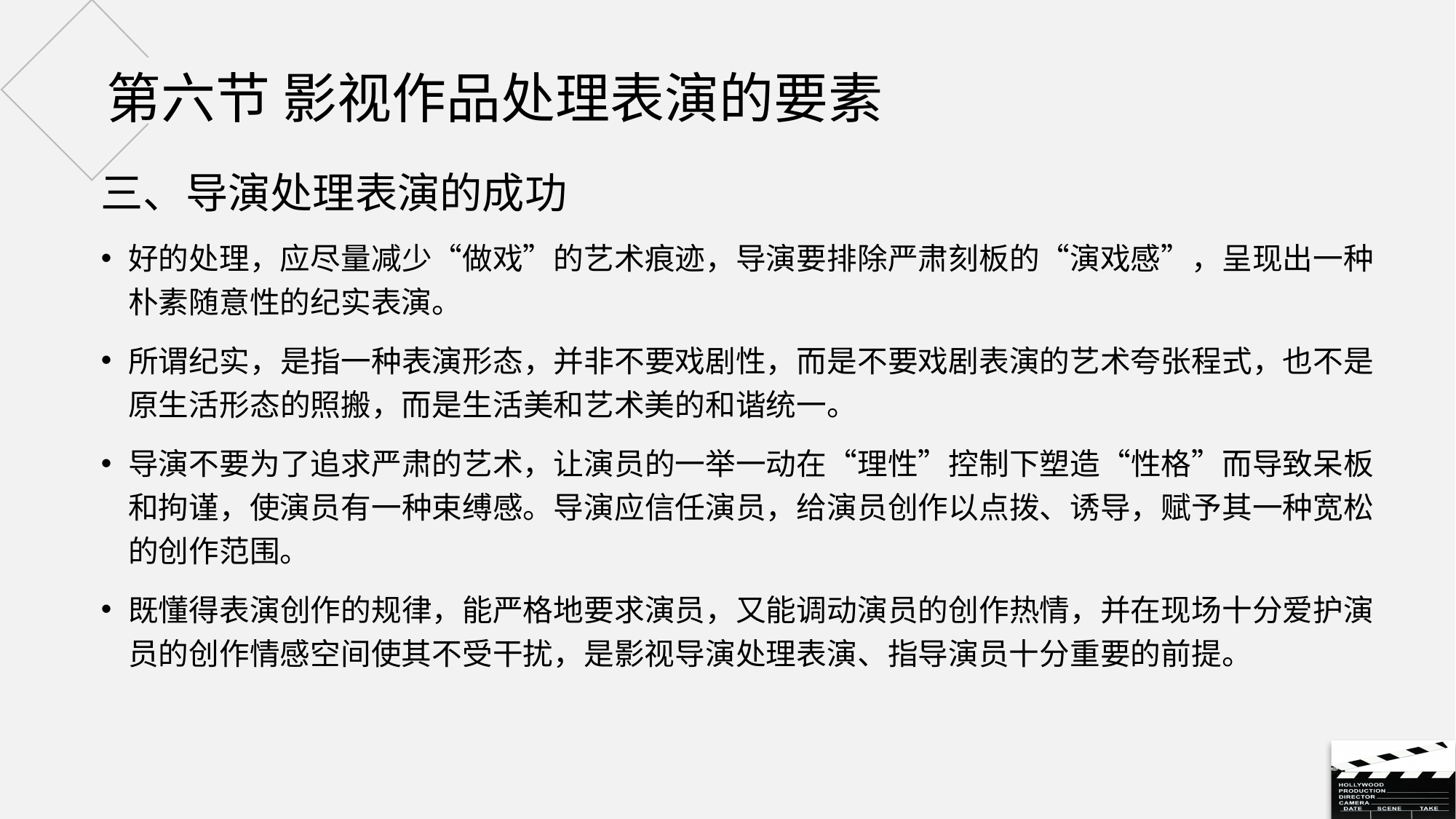

# 第六节 影视作品处理表演的要素
三、导演处理表演的成功
好的处理，应尽量减少“做戏”的艺术痕迹，导演要排除严肃刻板的“演戏感”，呈现出一种朴素随意性的纪实表演。
所谓纪实，是指一种表演形态，并非不要戏剧性，而是不要戏剧表演的艺术夸张程式，也不是原生活形态的照搬，而是生活美和艺术美的和谐统一。
导演不要为了追求严肃的艺术，让演员的一举一动在“理性”控制下塑造“性格”而导致呆板和拘谨，使演员有一种束缚感。导演应信任演员，给演员创作以点拨、诱导，赋予其一种宽松的创作范围。
既懂得表演创作的规律，能严格地要求演员，又能调动演员的创作热情，并在现场十分爱护演员的创作情感空间使其不受干扰，是影视导演处理表演、指导演员十分重要的前提。